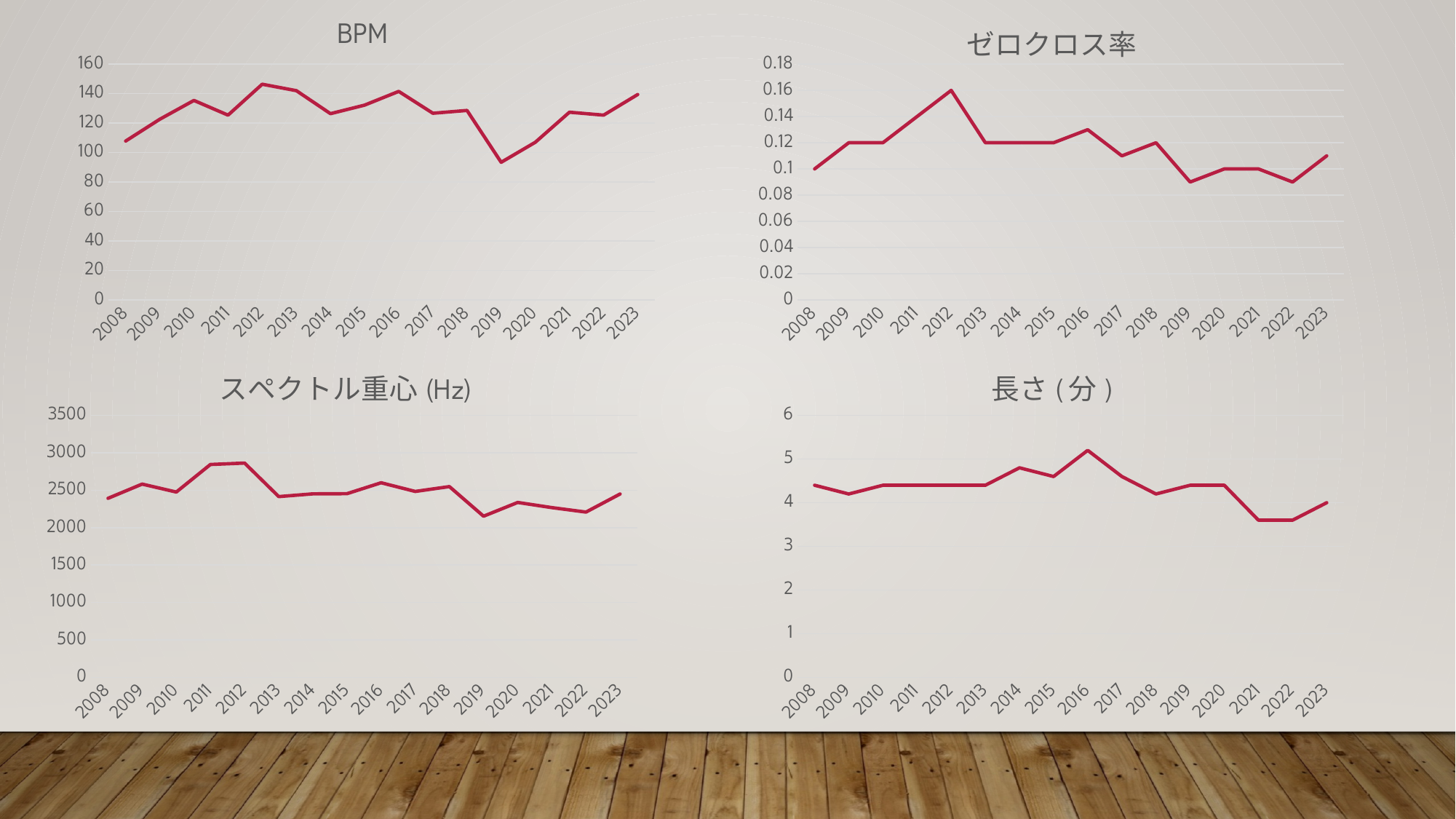

### Chart: BPM

| Category | 系列 1 |
|---|---|
| 2008 | 107.8 |
| 2009 | 122.6 |
| 2010 | 135.4 |
| 2011 | 125.4 |
| 2012 | 146.4 |
| 2013 | 142.0 |
| 2014 | 126.4 |
| 2015 | 132.2 |
| 2016 | 141.5 |
| 2017 | 126.7 |
| 2018 | 128.6 |
| 2019 | 93.4 |
| 2020 | 107.0 |
| 2021 | 127.4 |
| 2022 | 125.4 |
| 2023 | 139.4 |

### Chart: ゼロクロス率

| Category | 系列 1 |
|---|---|
| 2008 | 0.1 |
| 2009 | 0.12 |
| 2010 | 0.12 |
| 2011 | 0.14 |
| 2012 | 0.16 |
| 2013 | 0.12 |
| 2014 | 0.12 |
| 2015 | 0.12 |
| 2016 | 0.13 |
| 2017 | 0.11 |
| 2018 | 0.12 |
| 2019 | 0.09 |
| 2020 | 0.1 |
| 2021 | 0.1 |
| 2022 | 0.09 |
| 2023 | 0.11 |

### Chart: スペクトル重心(Hz)

| Category | 系列 1 |
|---|---|
| 2008 | 2392.0 |
| 2009 | 2582.0 |
| 2010 | 2476.0 |
| 2011 | 2844.0 |
| 2012 | 2863.0 |
| 2013 | 2415.0 |
| 2014 | 2452.0 |
| 2015 | 2454.0 |
| 2016 | 2600.0 |
| 2017 | 2484.0 |
| 2018 | 2549.0 |
| 2019 | 2153.0 |
| 2020 | 2337.0 |
| 2021 | 2268.0 |
| 2022 | 2208.0 |
| 2023 | 2450.0 |

### Chart: 長さ(分)

| Category | 系列 1 |
|---|---|
| 2008 | 4.4 |
| 2009 | 4.2 |
| 2010 | 4.4 |
| 2011 | 4.4 |
| 2012 | 4.4 |
| 2013 | 4.4 |
| 2014 | 4.8 |
| 2015 | 4.6 |
| 2016 | 5.2 |
| 2017 | 4.6 |
| 2018 | 4.2 |
| 2019 | 4.4 |
| 2020 | 4.4 |
| 2021 | 3.6 |
| 2022 | 3.6 |
| 2023 | 4.0 |